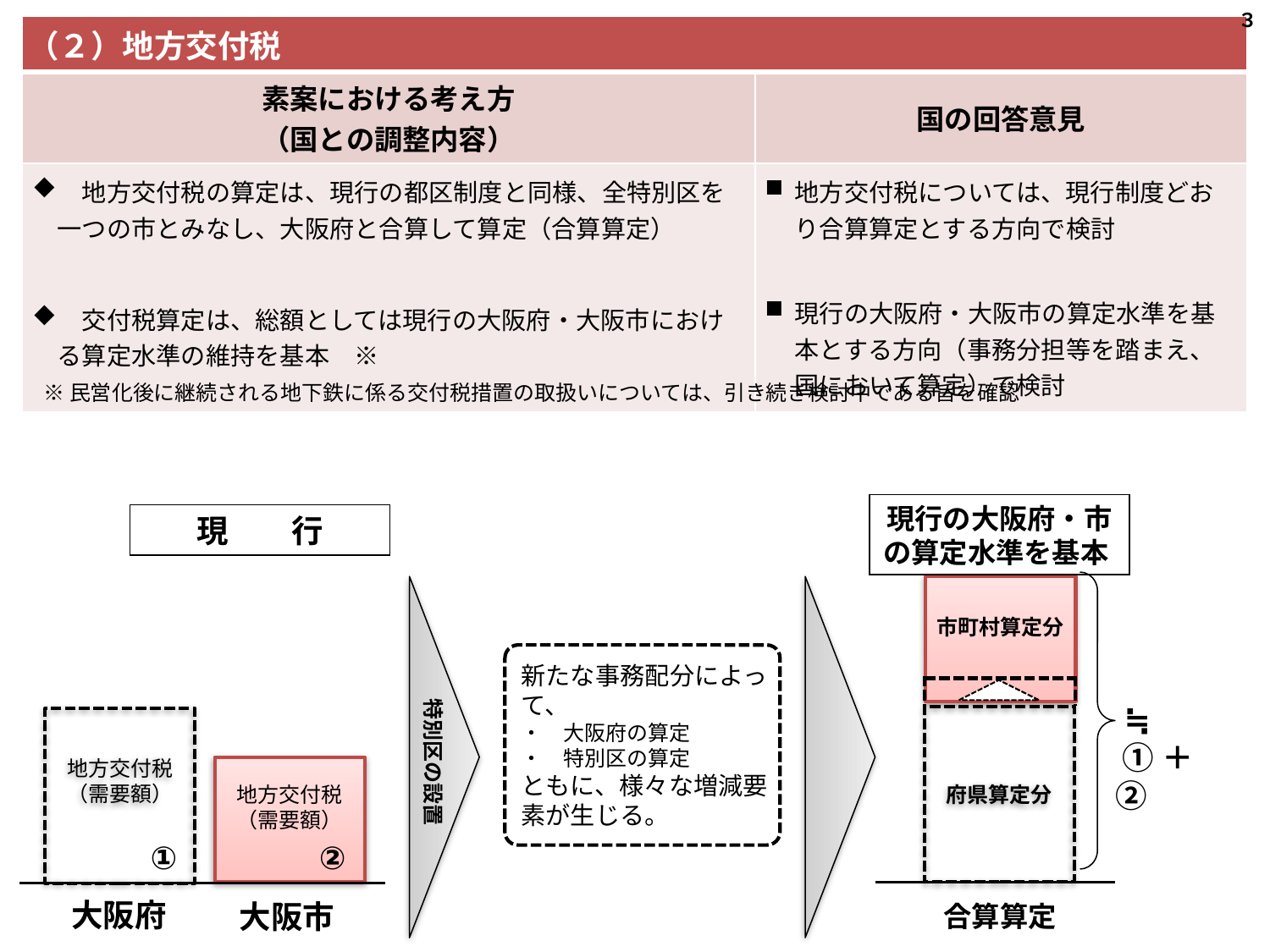

３
| （２）地方交付税 |  |
| --- | --- |
| 素案における考え方 （国との調整内容） | 国の回答意見 |
| 地方交付税の算定は、現行の都区制度と同様、全特別区を一つの市とみなし、大阪府と合算して算定（合算算定） 　交付税算定は、総額としては現行の大阪府・大阪市における算定水準の維持を基本　※ | 地方交付税については、現行制度どおり合算算定とする方向で検討 現行の大阪府・大阪市の算定水準を基本とする方向（事務分担等を踏まえ、国において算定）で検討 |
※民営化後に継続される地下鉄に係る交付税措置の取扱いについては、引き続き検討中である旨を確認
現行の大阪府・市の算定水準を基本
現　　行

市町村算定分

特別区の設置
新たな事務配分によって、
・　大阪府の算定
・　特別区の算定
ともに、様々な増減要素が生じる。

 ≒
 ①＋②
府県算定分
地方交付税
（需要額）

地方交付税
（需要額）

①
②
大阪府
大阪市
合算算定